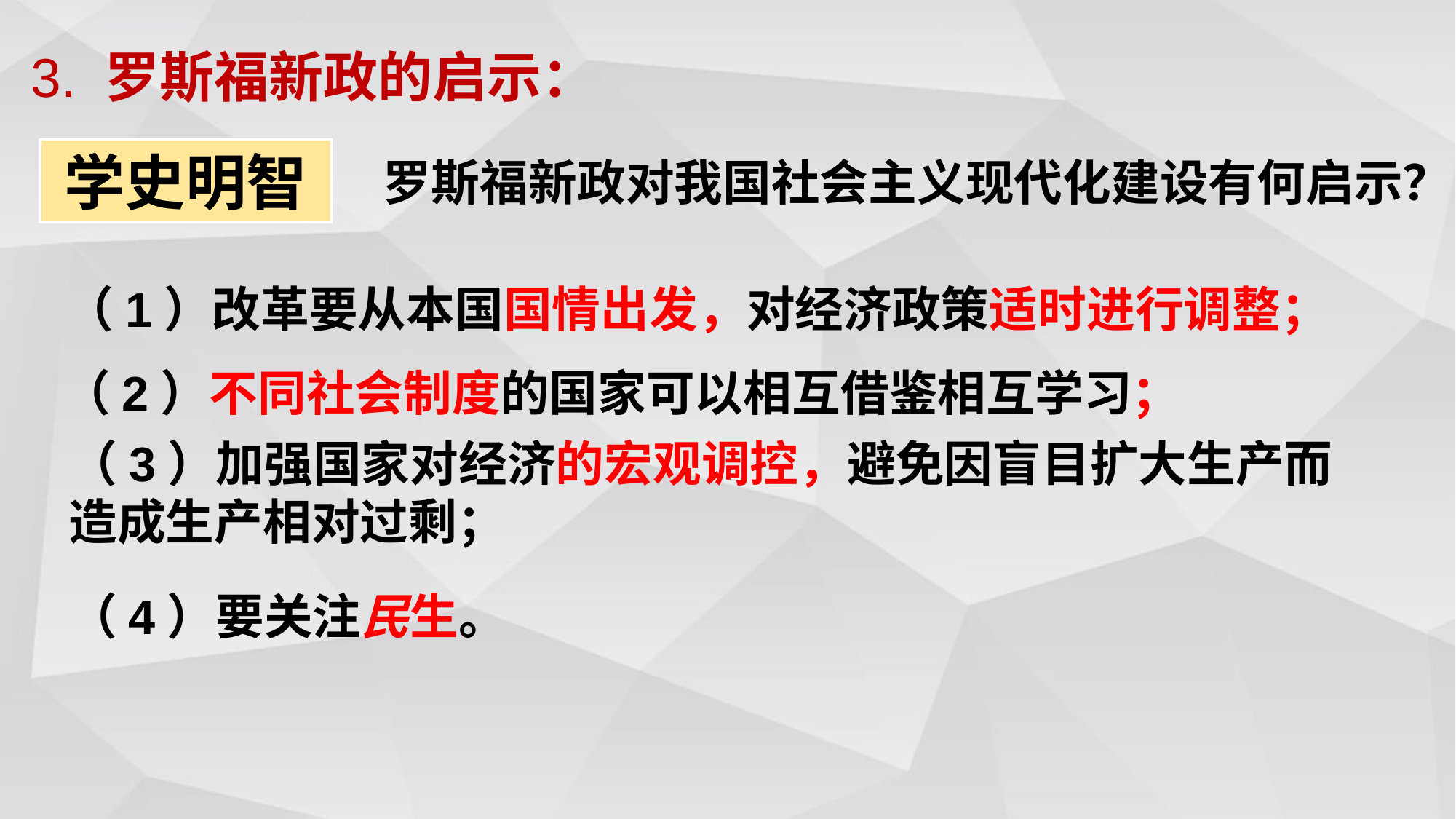

3. 罗斯福新政的启示：
学史明智
 罗斯福新政对我国社会主义现代化建设有何启示？
（1）改革要从本国国情出发，对经济政策适时进行调整；
（2）不同社会制度的国家可以相互借鉴相互学习；
（3）加强国家对经济的宏观调控，避免因盲目扩大生产而造成生产相对过剩；
（4）要关注民生。